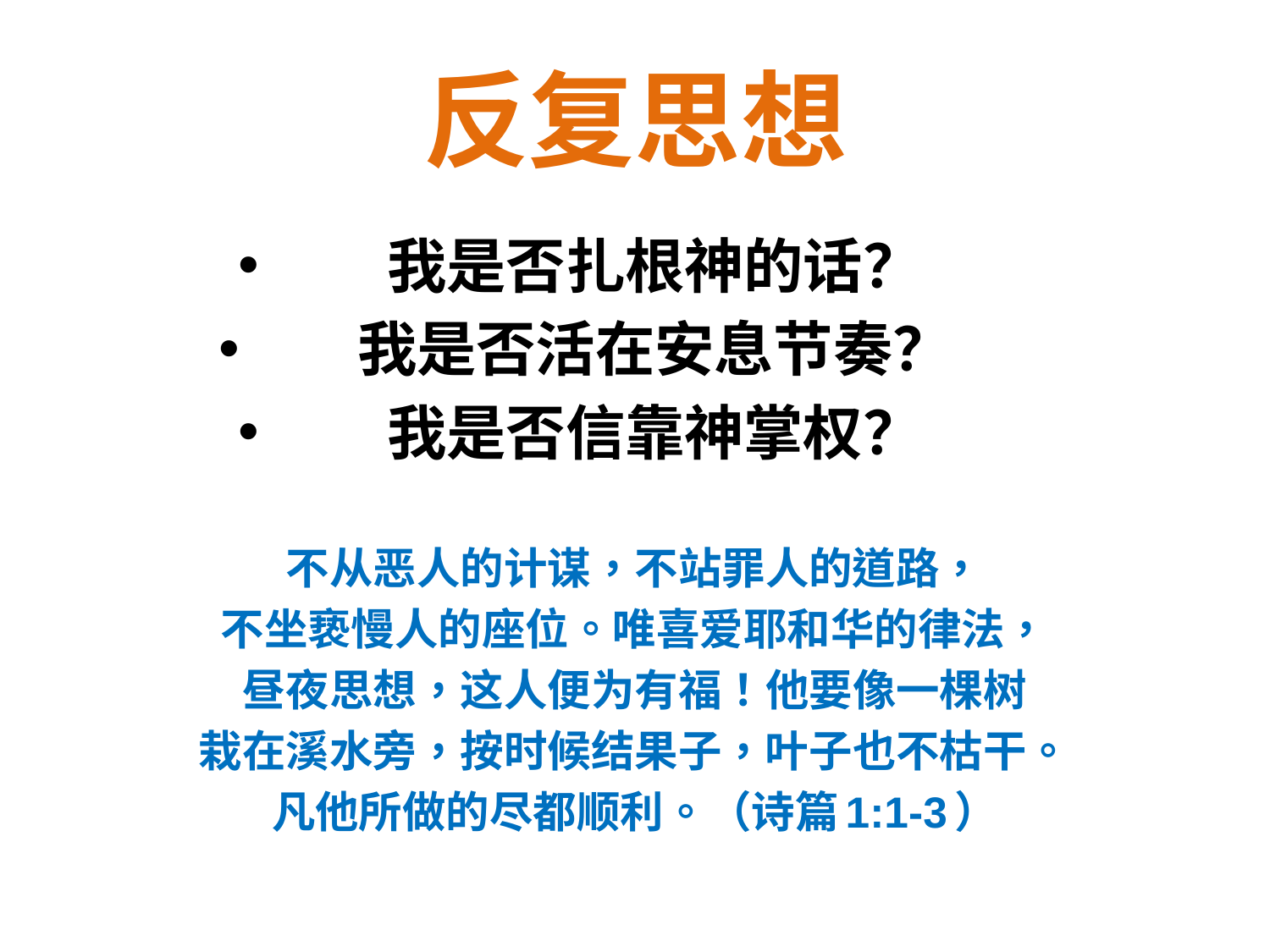

# 反复思想
我是否扎根神的话？
我是否活在安息节奏？
我是否信靠神掌权？

不从恶人的计谋，不站罪人的道路，
不坐亵慢人的座位。唯喜爱耶和华的律法，
昼夜思想，这人便为有福！他要像一棵树
栽在溪水旁，按时候结果子，叶子也不枯干。
凡他所做的尽都顺利。（诗篇1:1-3）